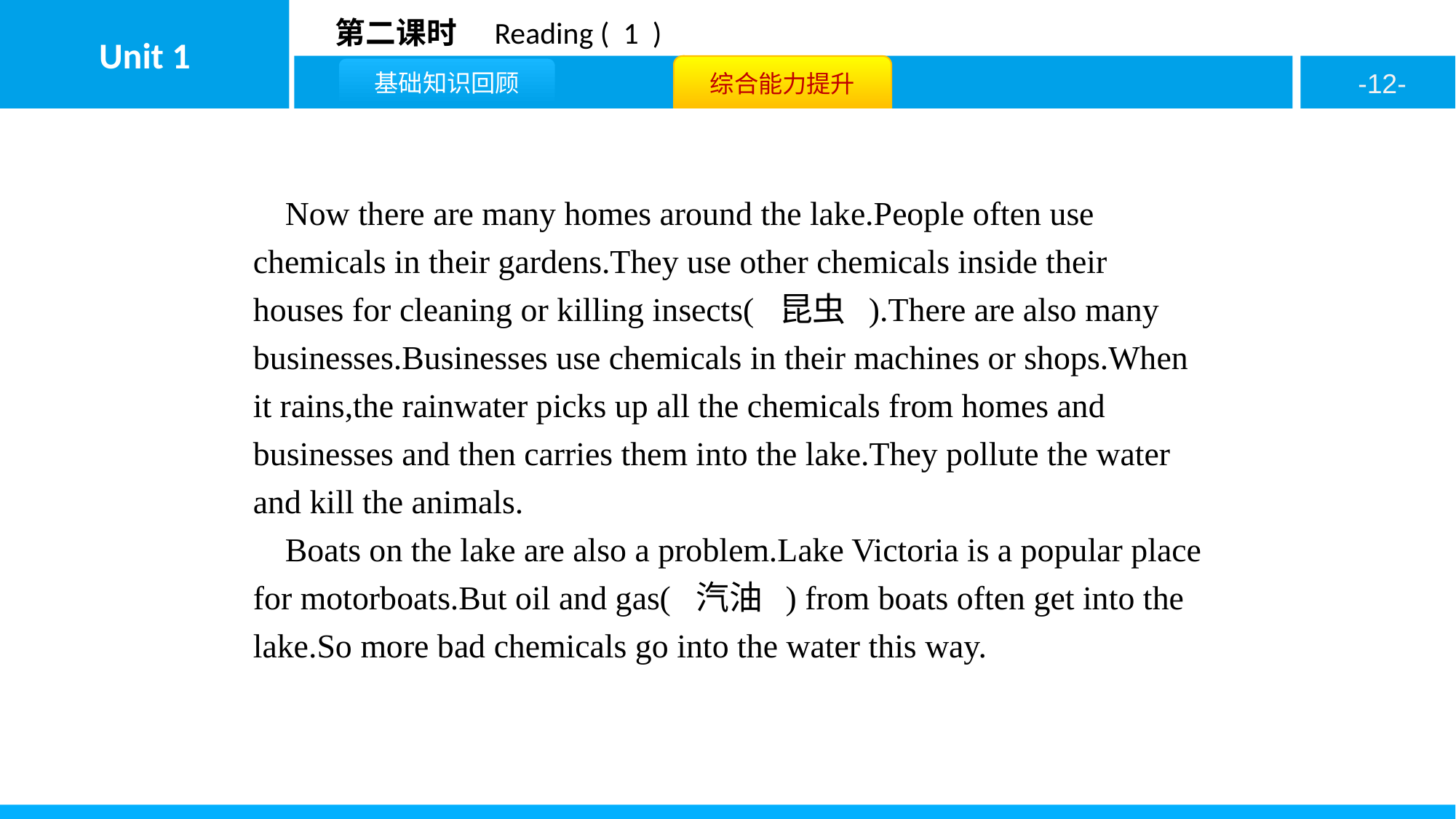

Now there are many homes around the lake.People often use chemicals in their gardens.They use other chemicals inside their houses for cleaning or killing insects(  昆虫  ).There are also many businesses.Businesses use chemicals in their machines or shops.When it rains,the rainwater picks up all the chemicals from homes and businesses and then carries them into the lake.They pollute the water and kill the animals.
Boats on the lake are also a problem.Lake Victoria is a popular place for motorboats.But oil and gas(  汽油  ) from boats often get into the lake.So more bad chemicals go into the water this way.